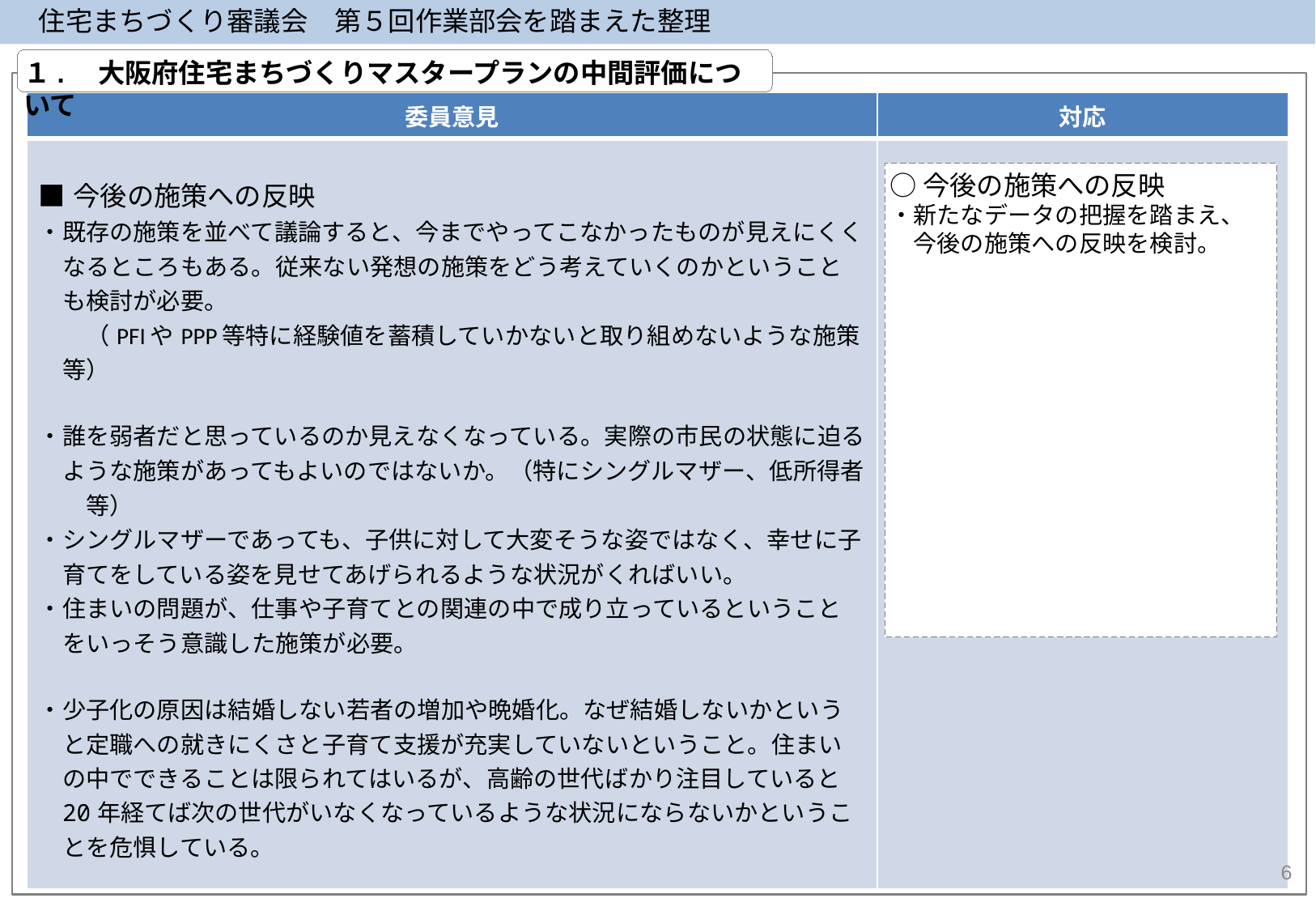

住宅まちづくり審議会　第５回作業部会を踏まえた整理
１.　大阪府住宅まちづくりマスタープランの中間評価について

| 委員意見 | 対応 |
| --- | --- |
| ■今後の施策への反映 ・既存の施策を並べて議論すると、今までやってこなかったものが見えにくくなるところもある。従来ない発想の施策をどう考えていくのかということも検討が必要。 　　（PFIやPPP等特に経験値を蓄積していかないと取り組めないような施策等） ・誰を弱者だと思っているのか見えなくなっている。実際の市民の状態に迫るような施策があってもよいのではないか。（特にシングルマザー、低所得者　等） ・シングルマザーであっても、子供に対して大変そうな姿ではなく、幸せに子育てをしている姿を見せてあげられるような状況がくればいい。 ・住まいの問題が、仕事や子育てとの関連の中で成り立っているということをいっそう意識した施策が必要。 ・少子化の原因は結婚しない若者の増加や晩婚化。なぜ結婚しないかというと定職への就きにくさと子育て支援が充実していないということ。住まいの中でできることは限られてはいるが、高齢の世代ばかり注目していると20年経てば次の世代がいなくなっているような状況にならないかということを危惧している。 |  |
○今後の施策への反映
・新たなデータの把握を踏まえ、
　今後の施策への反映を検討。

6